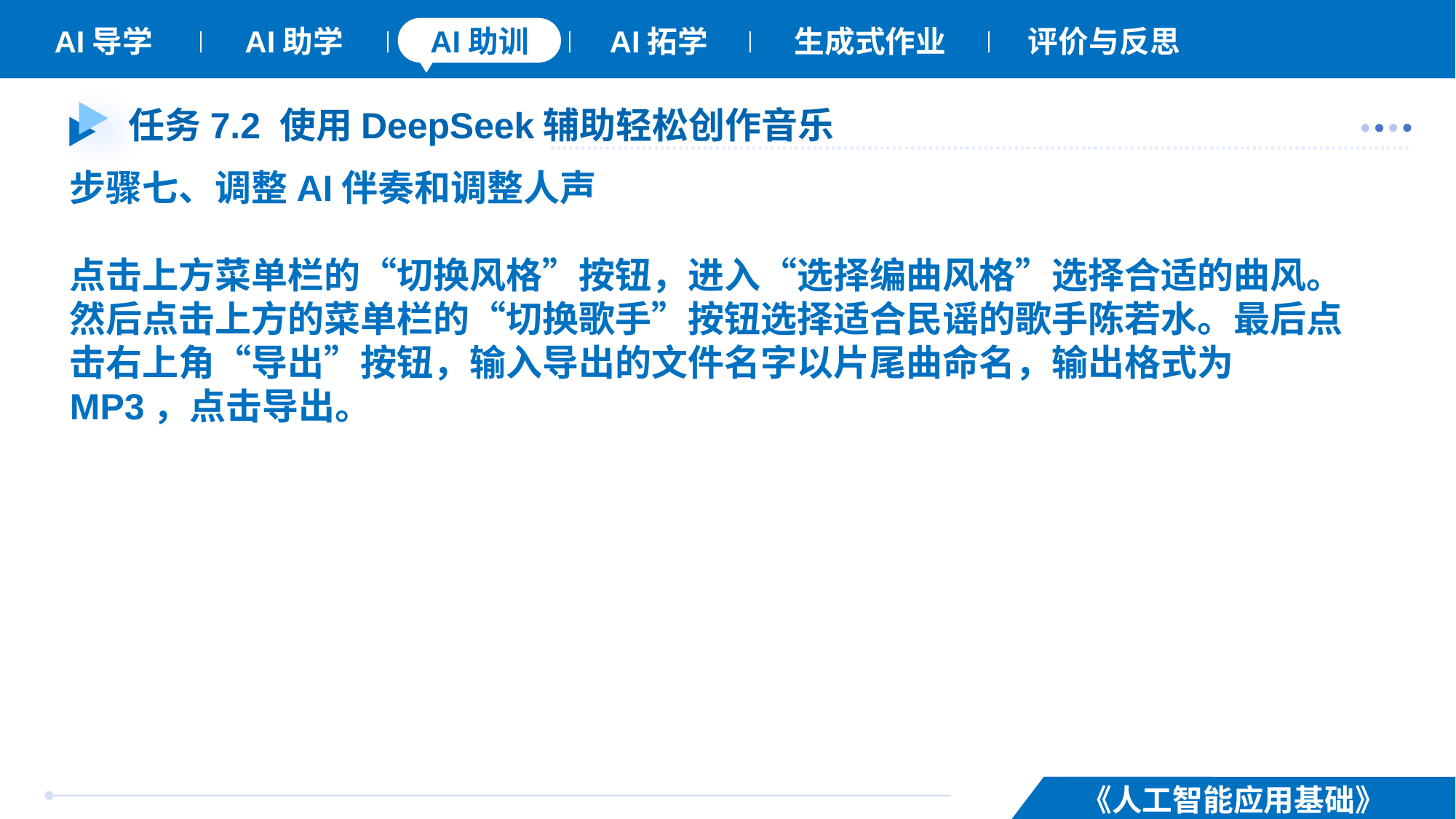

# 任务7.2 使用DeepSeek辅助轻松创作音乐
步骤七、调整AI伴奏和调整人声

点击上方菜单栏的“切换风格”按钮，进入“选择编曲风格”选择合适的曲风。然后点击上方的菜单栏的“切换歌手”按钮选择适合民谣的歌手陈若水。最后点击右上角“导出”按钮，输入导出的文件名字以片尾曲命名，输出格式为MP3，点击导出。